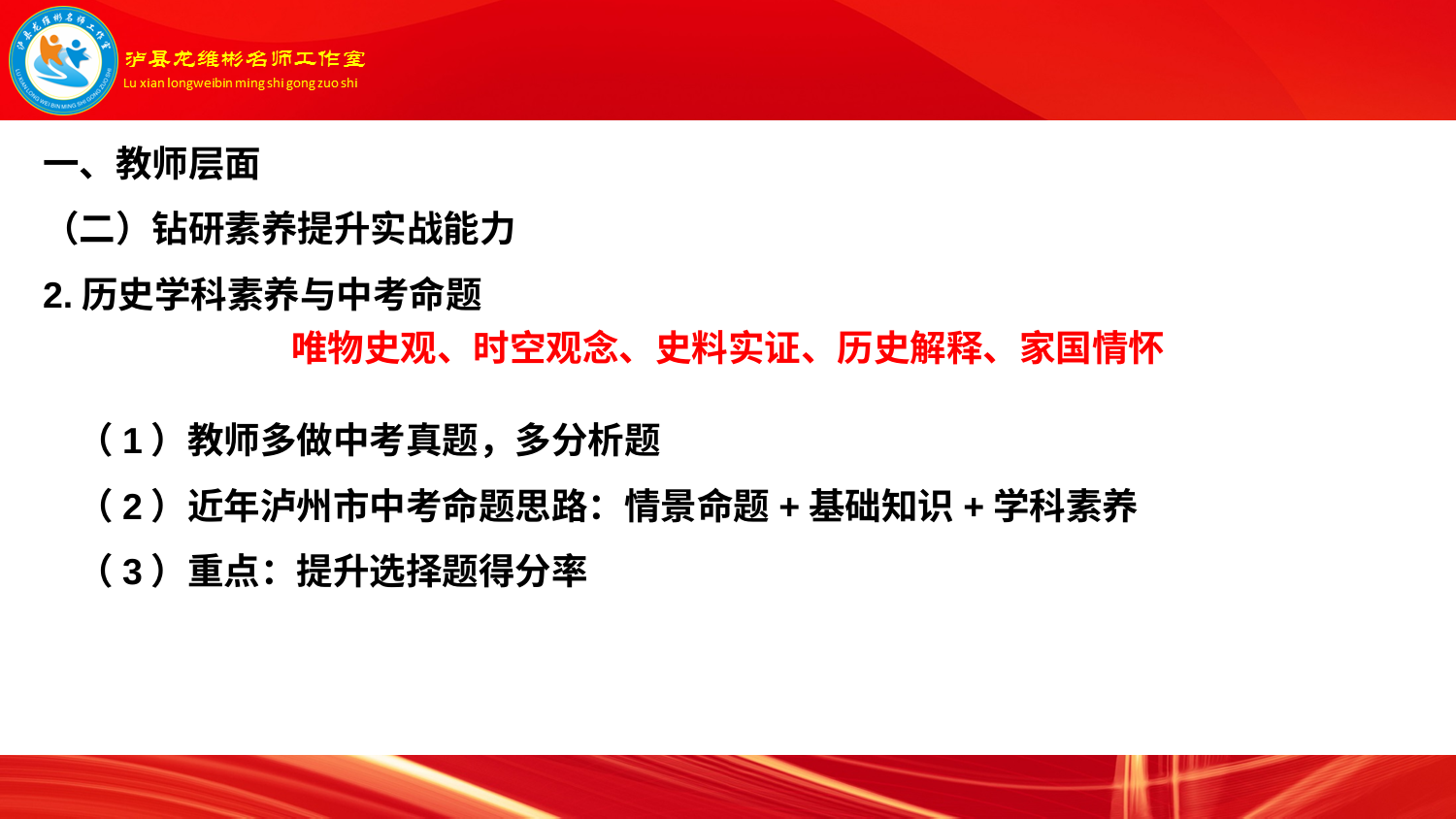

一、教师层面
（二）钻研素养提升实战能力
2.历史学科素养与中考命题

唯物史观、时空观念、史料实证、历史解释、家国情怀
（1）教师多做中考真题，多分析题
（2）近年泸州市中考命题思路：情景命题+基础知识+学科素养
（3）重点：提升选择题得分率